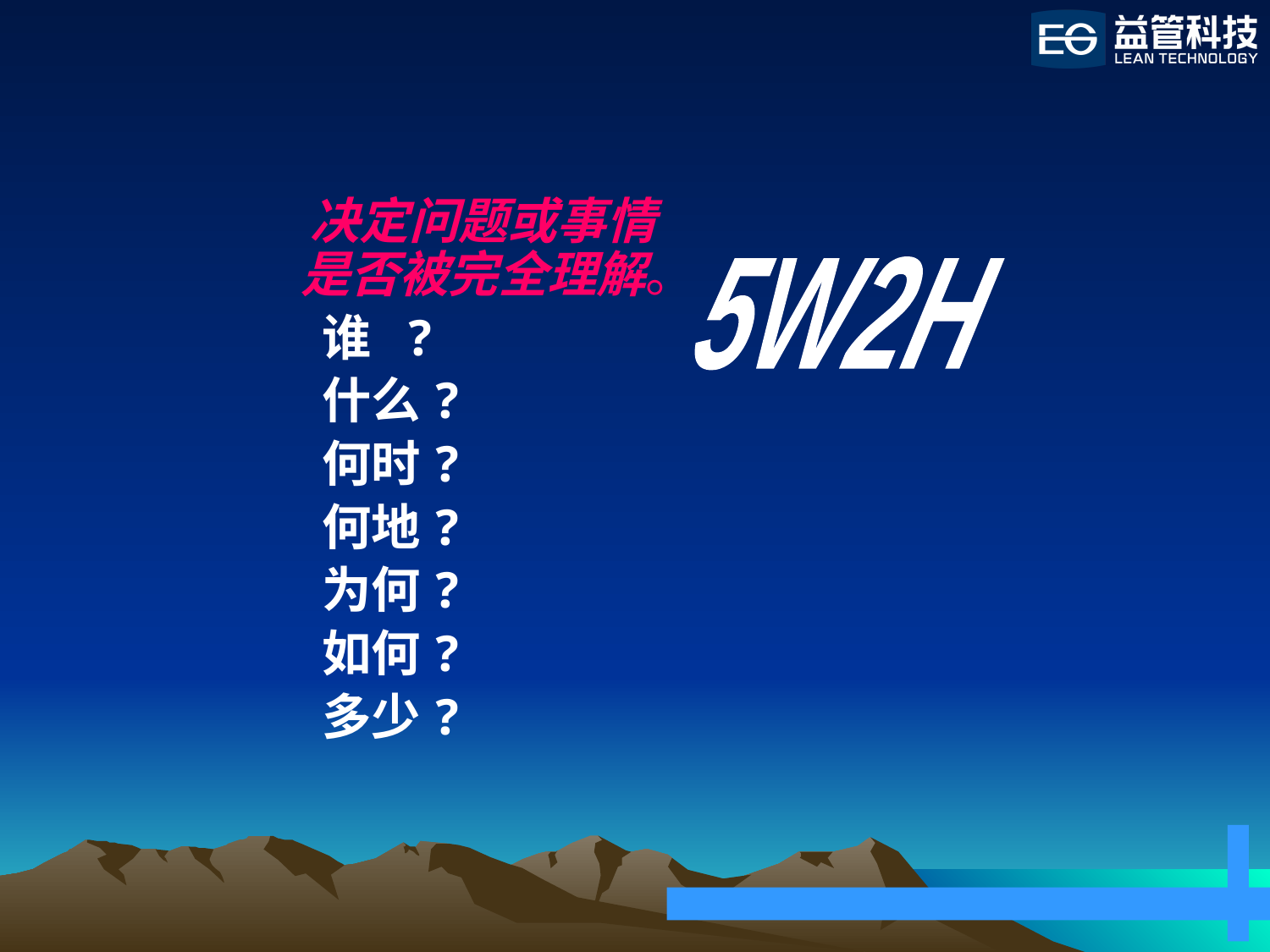

决定问题或事情是否被完全理解。
  谁  ?
  什么?
  何时?
  何地?
  为何?
  如何?
  多少?
5W2H